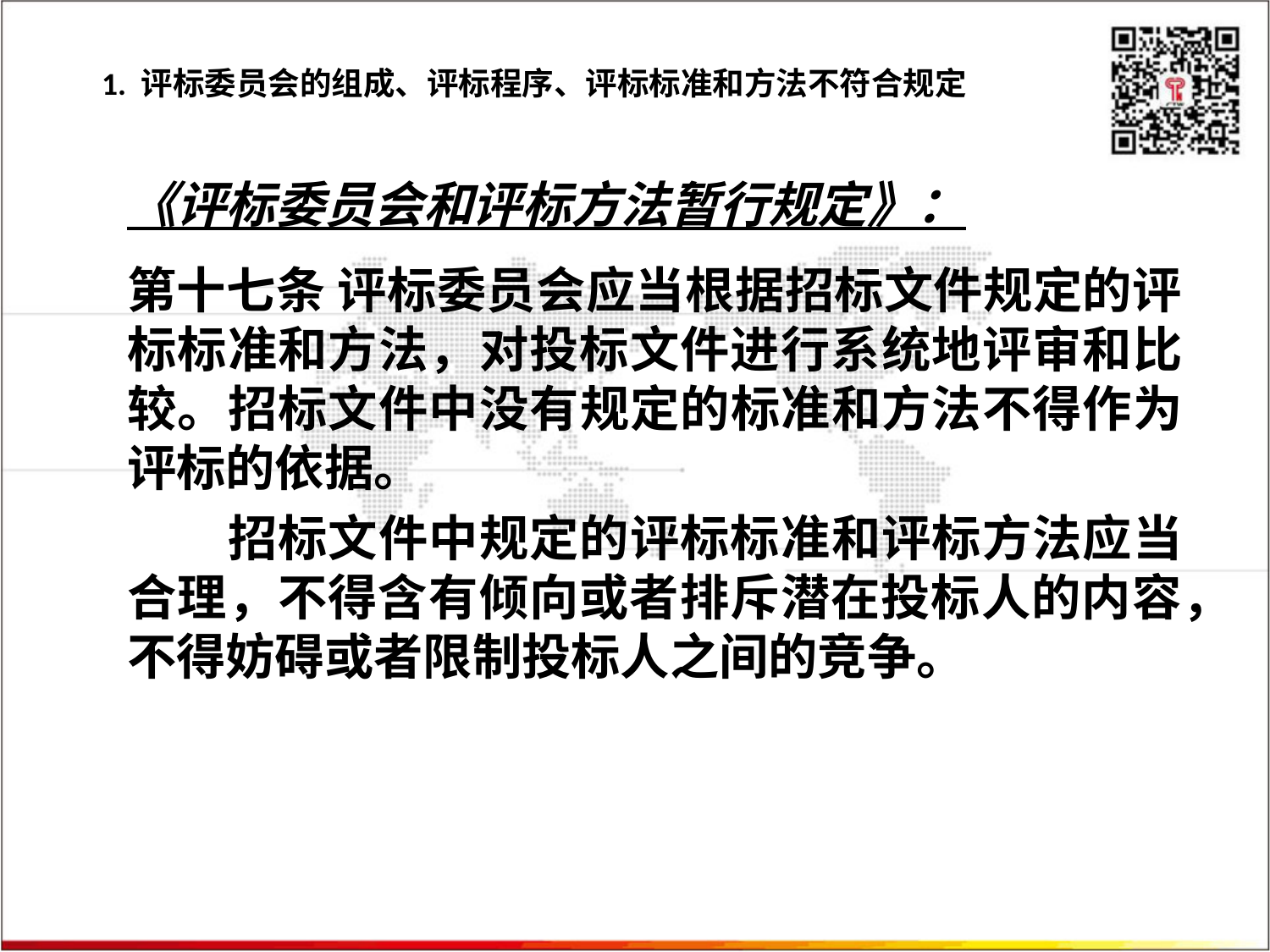

# 1. 评标委员会的组成、评标程序、评标标准和方法不符合规定
《评标委员会和评标方法暂行规定》：
第十七条 评标委员会应当根据招标文件规定的评标标准和方法，对投标文件进行系统地评审和比较。招标文件中没有规定的标准和方法不得作为评标的依据。
　　招标文件中规定的评标标准和评标方法应当合理，不得含有倾向或者排斥潜在投标人的内容，不得妨碍或者限制投标人之间的竞争。